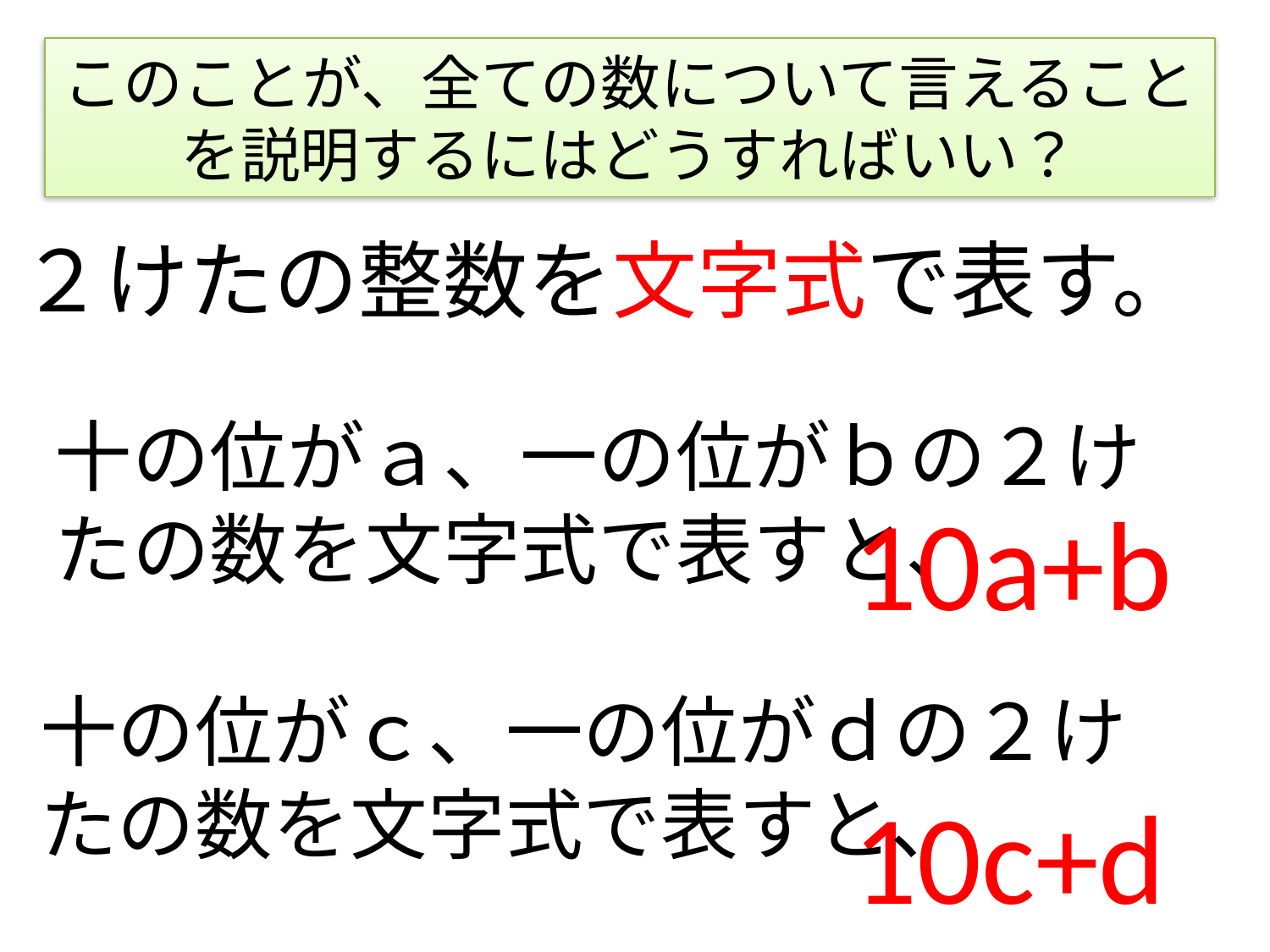

# このことが、全ての数について言えることを説明するにはどうすればいい？
２けたの整数を文字式で表す。
十の位がａ、一の位がｂの２けたの数を文字式で表すと、
10a+b
十の位がｃ、一の位がｄの２けたの数を文字式で表すと、
10c+d